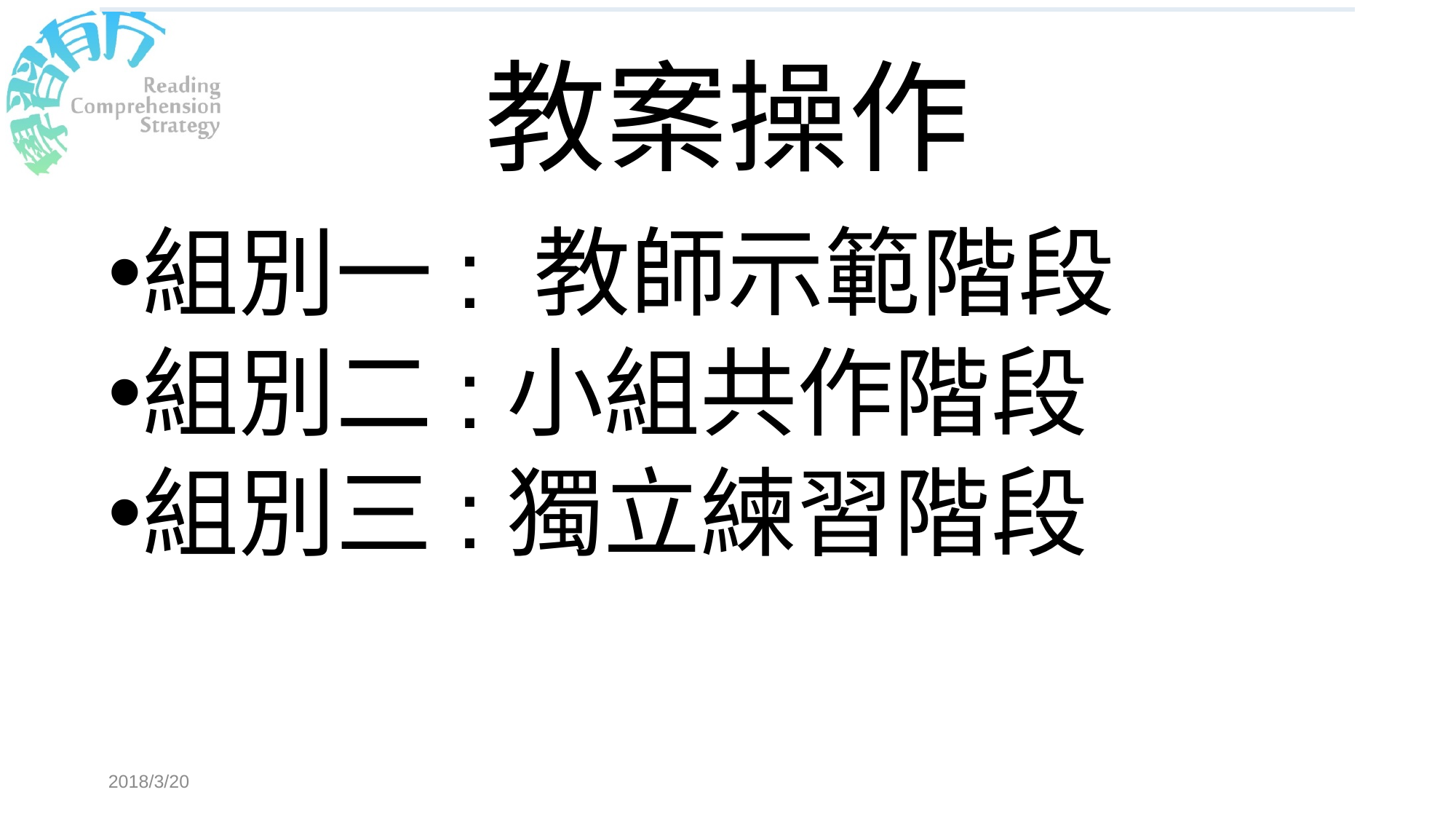

# 教案操作
組別一: 教師示範階段
組別二:小組共作階段
組別三:獨立練習階段
2018/3/20